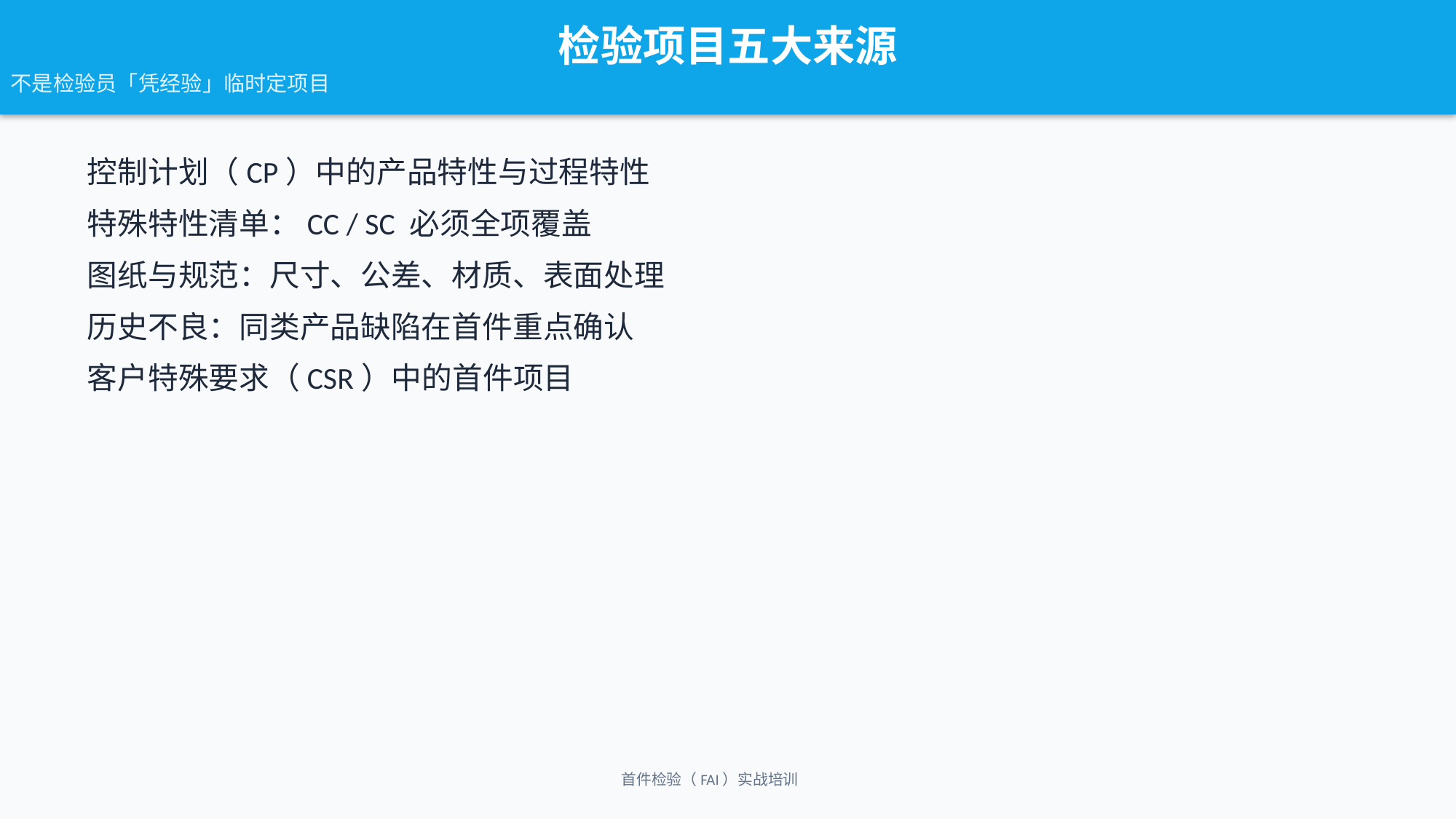

检验项目五大来源
不是检验员「凭经验」临时定项目
控制计划（CP）中的产品特性与过程特性
特殊特性清单：CC / SC 必须全项覆盖
图纸与规范：尺寸、公差、材质、表面处理
历史不良：同类产品缺陷在首件重点确认
客户特殊要求（CSR）中的首件项目
首件检验（FAI）实战培训